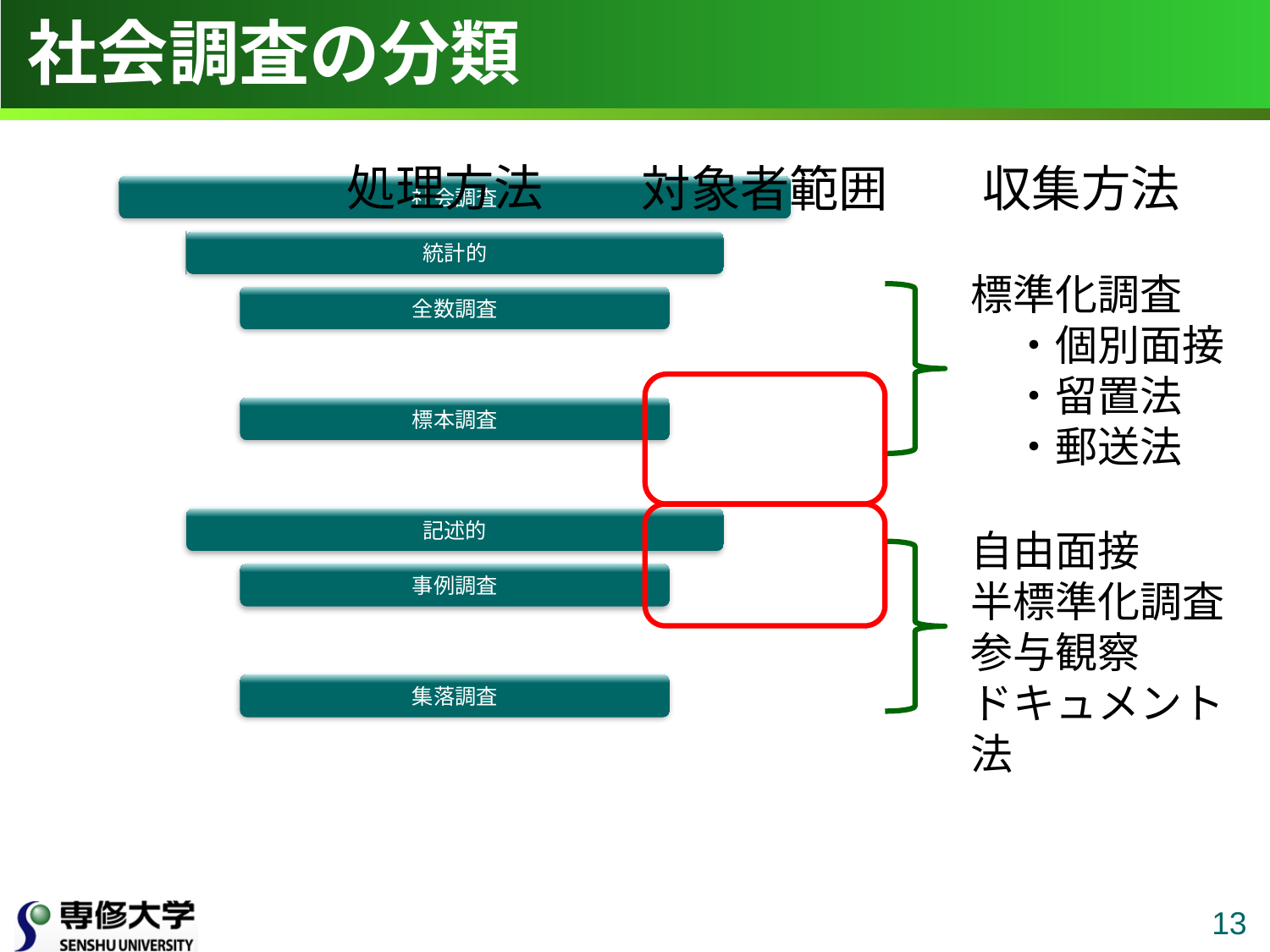

# 社会調査の分類
処理方法
対象者範囲
収集方法
社会調査
統計的
全数調査
標本調査
記述的
集落調査
事例調査
標準化調査
　・個別面接
　・留置法
　・郵送法

自由面接
半標準化調査
参与観察
ドキュメント法

13